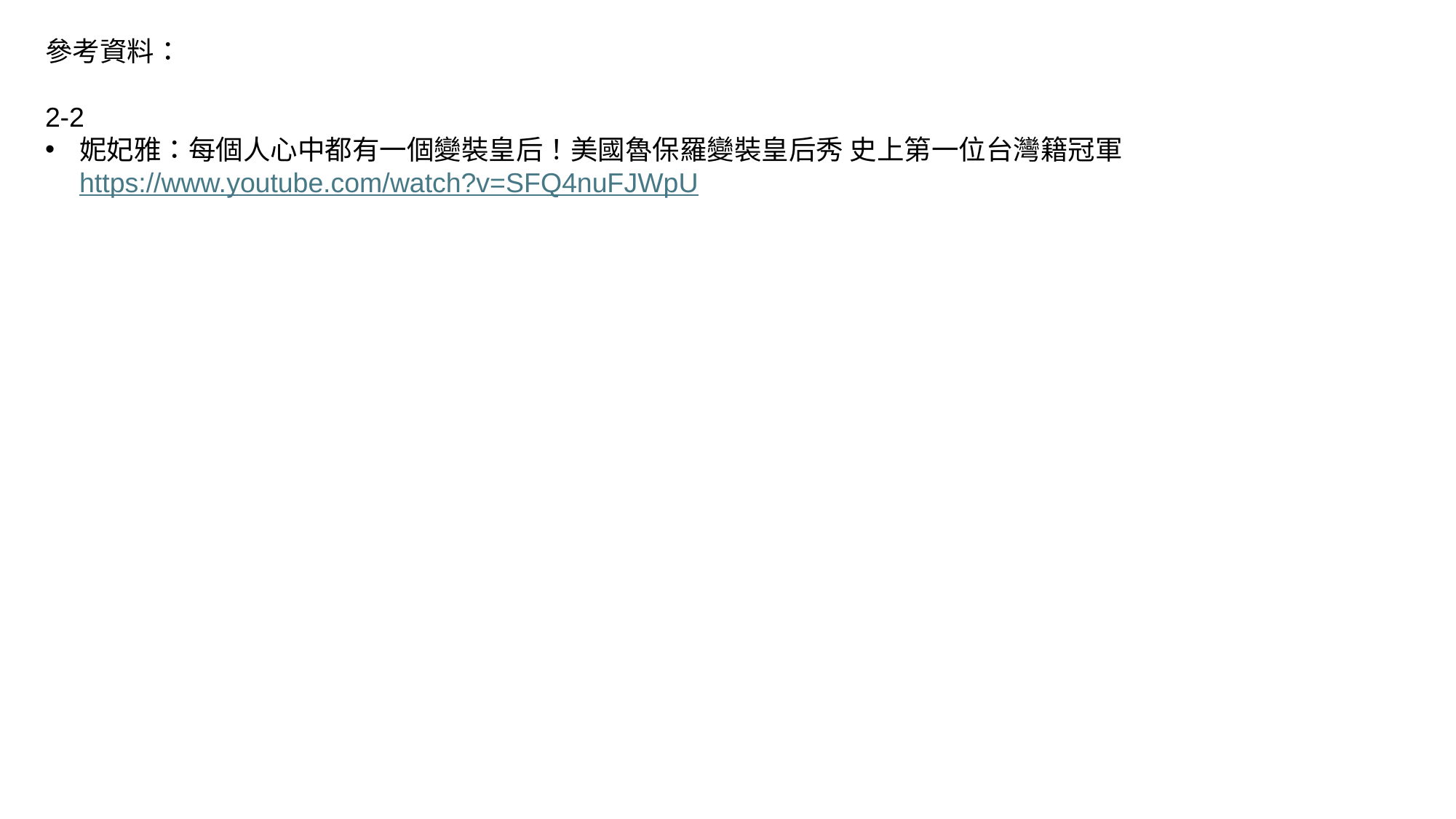

參考資料：

2-2
妮妃雅：每個人心中都有一個變裝皇后！美國魯保羅變裝皇后秀 史上第一位台灣籍冠軍https://www.youtube.com/watch?v=SFQ4nuFJWpU